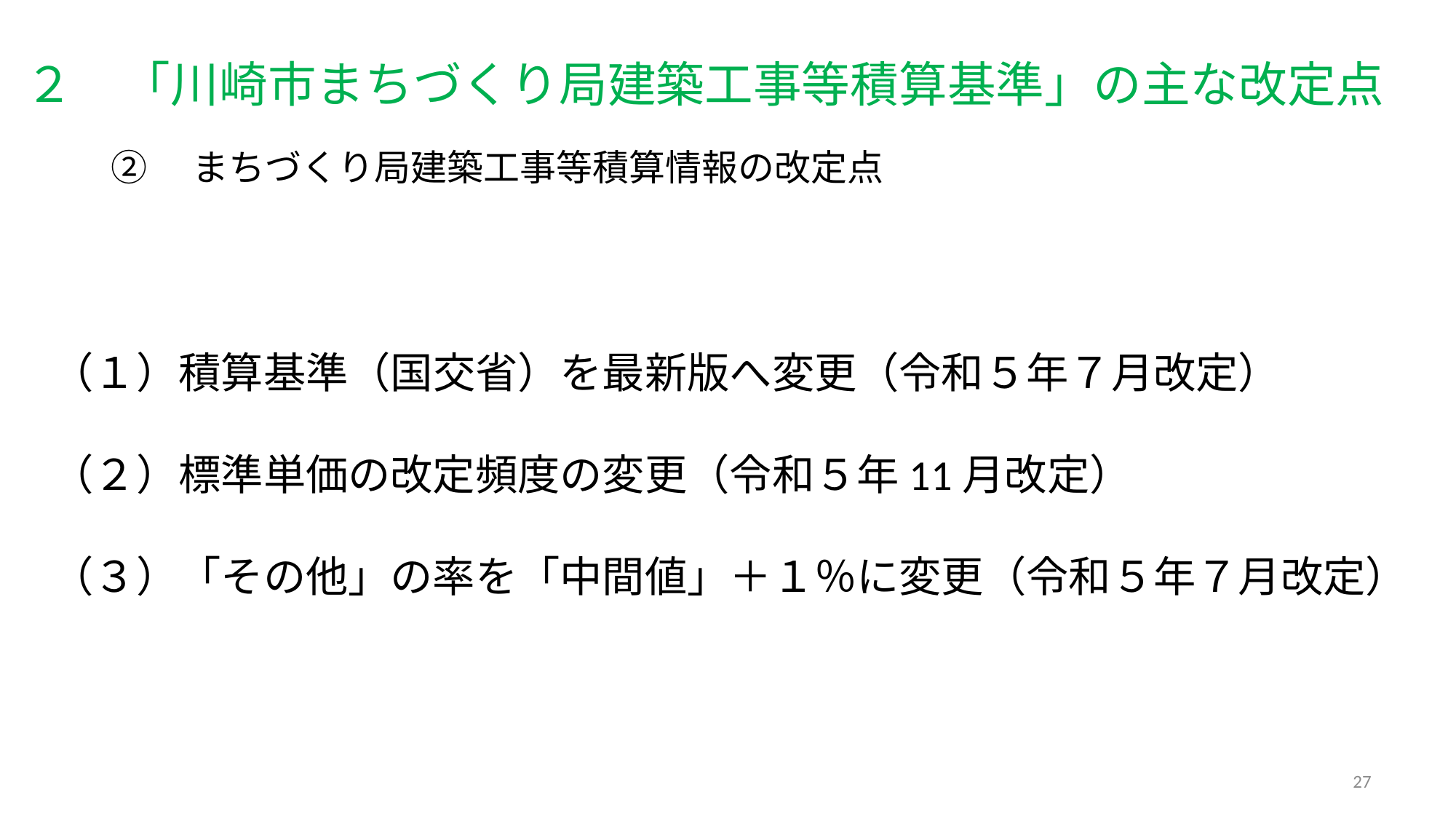

２　「川崎市まちづくり局建築工事等積算基準」の主な改定点
②　まちづくり局建築工事等積算情報の改定点
（１）積算基準（国交省）を最新版へ変更（令和５年７月改定）

（２）標準単価の改定頻度の変更（令和５年11月改定）

（３）「その他」の率を「中間値」＋１％に変更（令和５年７月改定）

27